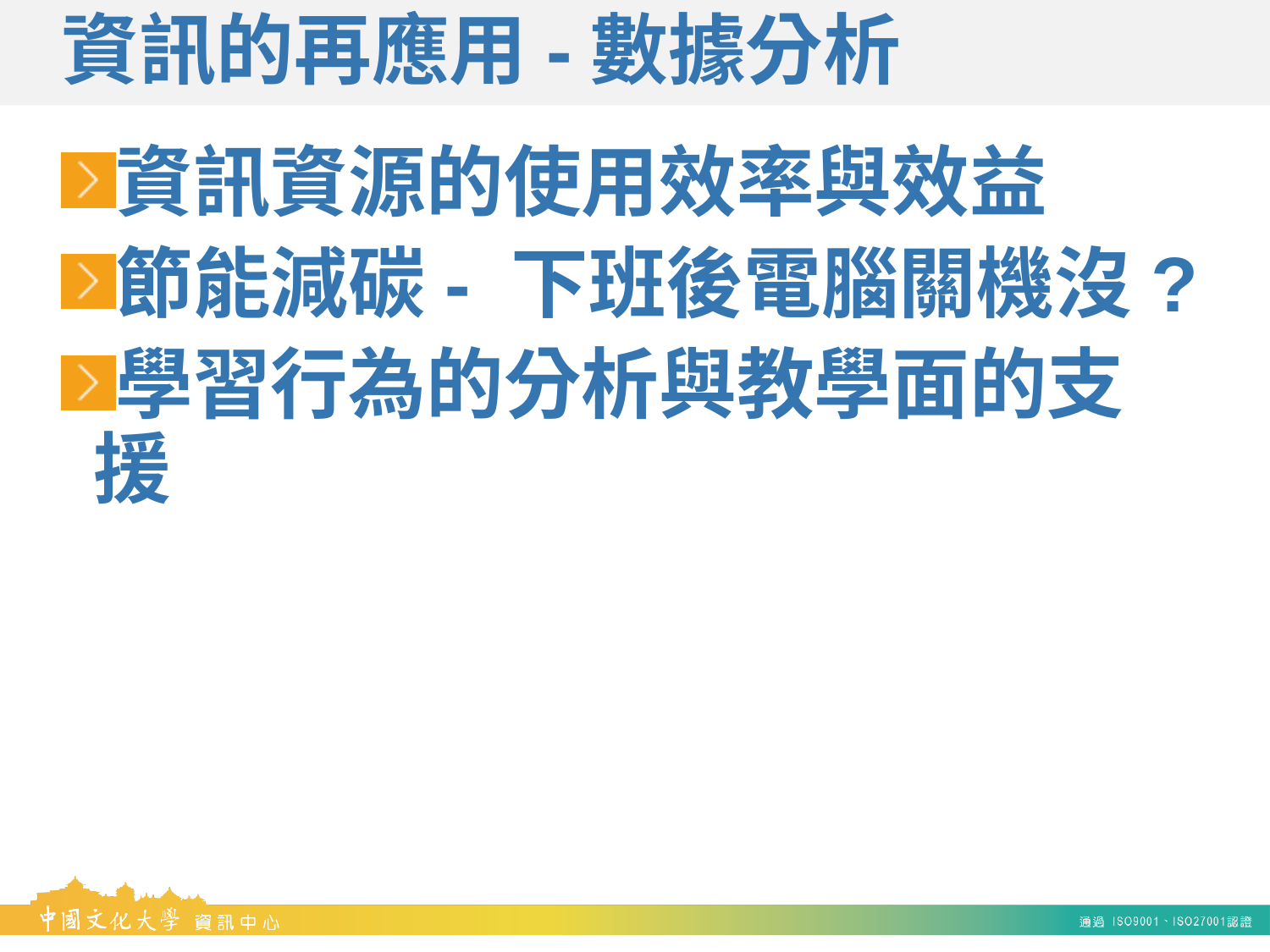

# 資訊的再應用-數據分析
資訊資源的使用效率與效益
節能減碳- 下班後電腦關機沒?
學習行為的分析與教學面的支援